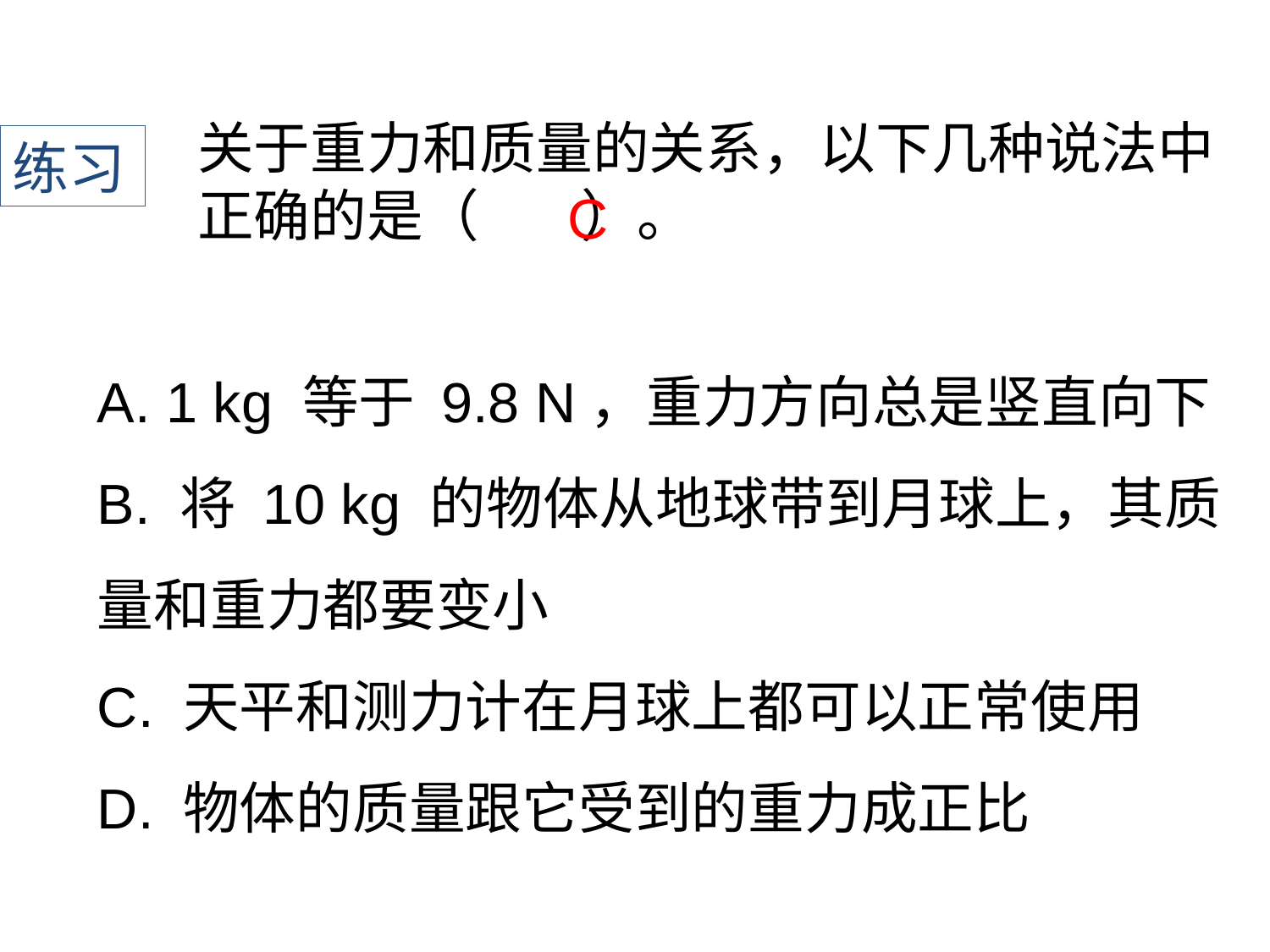

关于重力和质量的关系，以下几种说法中正确的是（        ）。
练习
C
A. 1 kg 等于 9.8 N，重力方向总是竖直向下
B. 将 10 kg 的物体从地球带到月球上，其质量和重力都要变小
C. 天平和测力计在月球上都可以正常使用
D. 物体的质量跟它受到的重力成正比